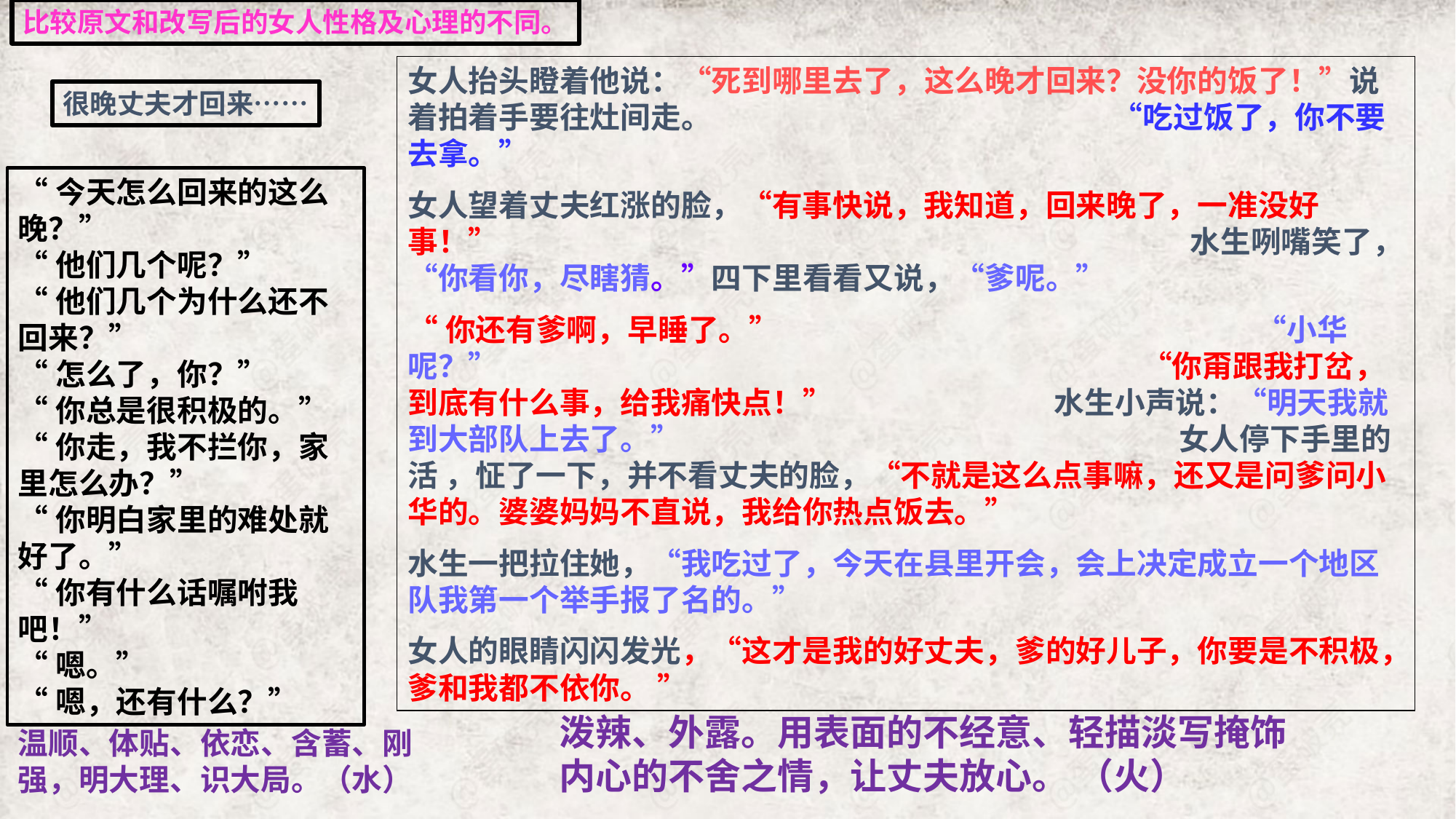

比较原文和改写后的女人性格及心理的不同。
女人抬头瞪着他说：“死到哪里去了，这么晚才回来？没你的饭了！”说着拍着手要往灶间走。                                                          “吃过饭了，你不要去拿。”
女人望着丈夫红涨的脸，“有事快说，我知道，回来晚了，一准没好事！”                                                                                                    水生咧嘴笑了，“你看你，尽瞎猜。”四下里看看又说，“爹呢。”
“你还有爹啊，早睡了。”                                                                     “小华呢？”                                                                                             “你甭跟我打岔，到底有什么事，给我痛快点！”                                水生小声说：“明天我就到大部队上去了。”                                                                        女人停下手里的活 ，怔了一下，并不看丈夫的脸，“不就是这么点事嘛，还又是问爹问小华的。婆婆妈妈不直说，我给你热点饭去。”
水生一把拉住她，“我吃过了，今天在县里开会，会上决定成立一个地区队我第一个举手报了名的。”
女人的眼睛闪闪发光，“这才是我的好丈夫，爹的好儿子，你要是不积极，爹和我都不依你。 ”
很晚丈夫才回来……
“今天怎么回来的这么晚？”
“他们几个呢？”
“他们几个为什么还不回来？”
“怎么了，你？”
“你总是很积极的。”
“你走，我不拦你，家里怎么办？”
“你明白家里的难处就好了。”
“你有什么话嘱咐我吧！”
“嗯。”
“嗯，还有什么？”
泼辣、外露。用表面的不经意、轻描淡写掩饰内心的不舍之情，让丈夫放心。 （火）
温顺、体贴、依恋、含蓄、刚强，明大理、识大局。（水）